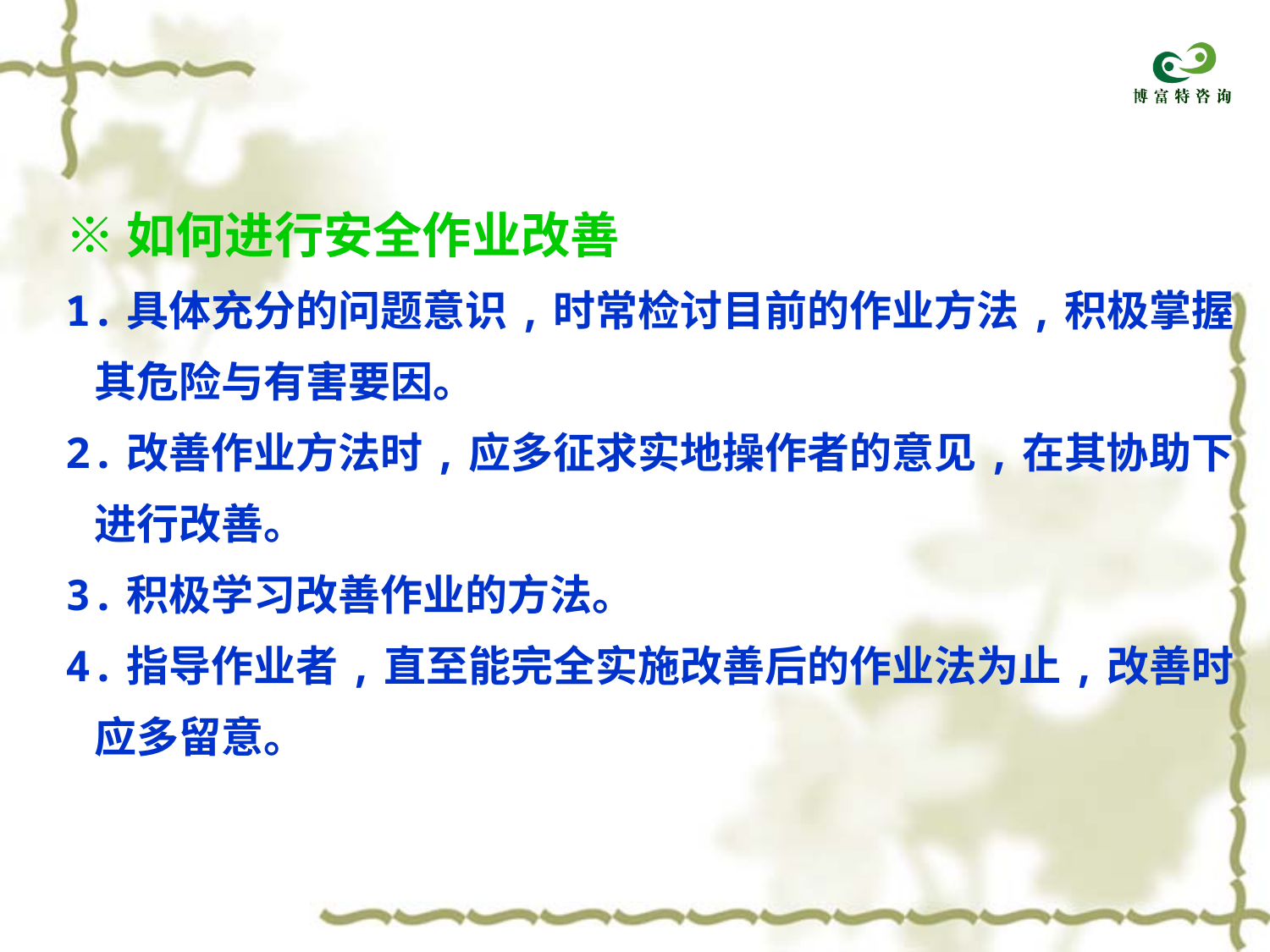

※如何进行安全作业改善
1.具体充分的问题意识,时常检讨目前的作业方法,积极掌握
  其危险与有害要因。
2.改善作业方法时,应多征求实地操作者的意见,在其协助下
  进行改善。
3.积极学习改善作业的方法。
4.指导作业者,直至能完全实施改善后的作业法为止,改善时
  应多留意。